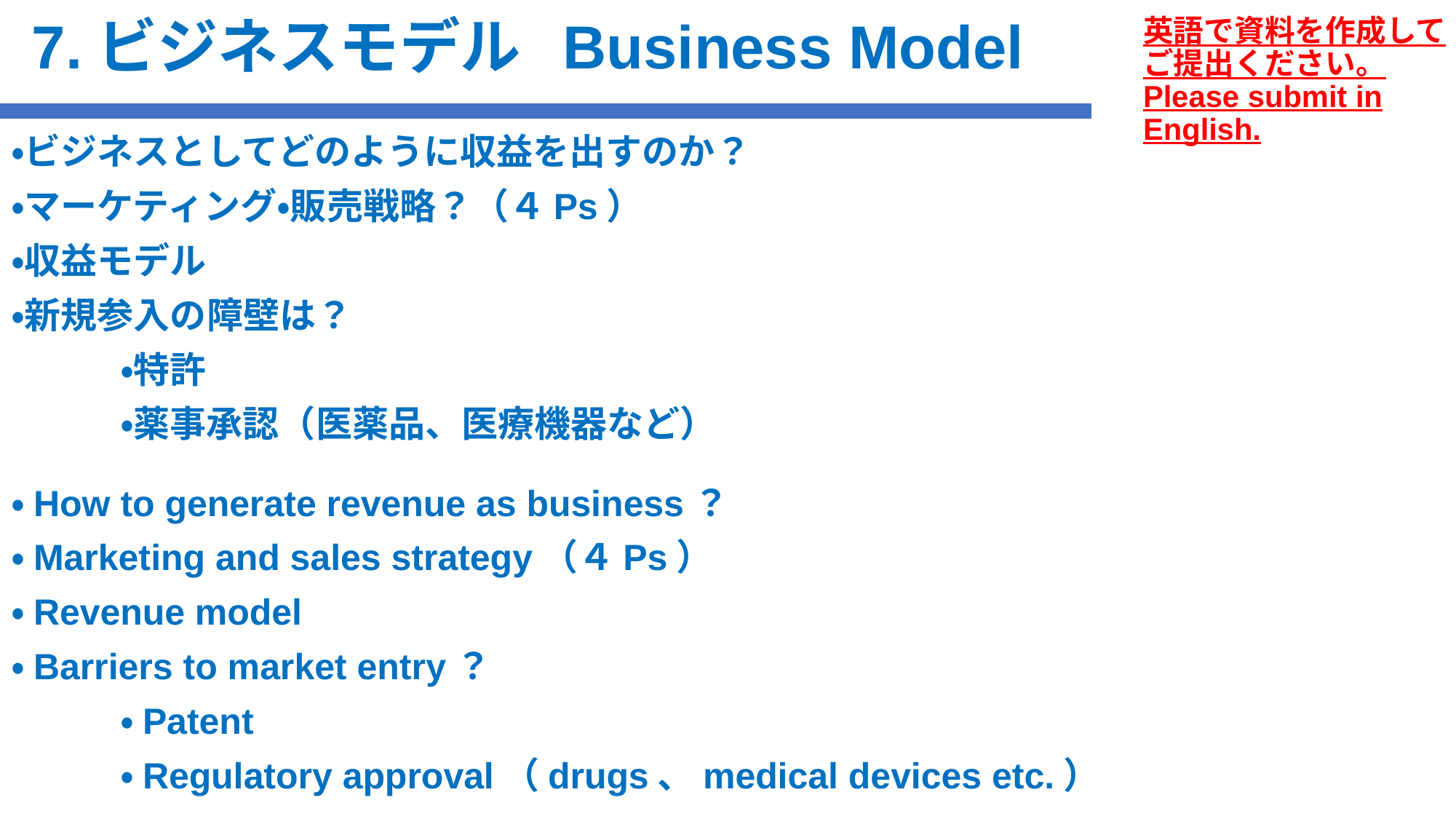

英語で資料を作成してご提出ください。
Please submit in English.
# 7.ビジネスモデル  Business Model
・ビジネスとしてどのように収益を出すのか？
・マーケティング・販売戦略？（４Ps）
・収益モデル
・新規参入の障壁は？
	・特許
	・薬事承認（医薬品、医療機器など）
・How to generate revenue as business？
・Marketing and sales strategy（４Ps）
・Revenue model
・Barriers to market entry？
	・Patent
	・Regulatory approval（drugs、medical devices etc.）